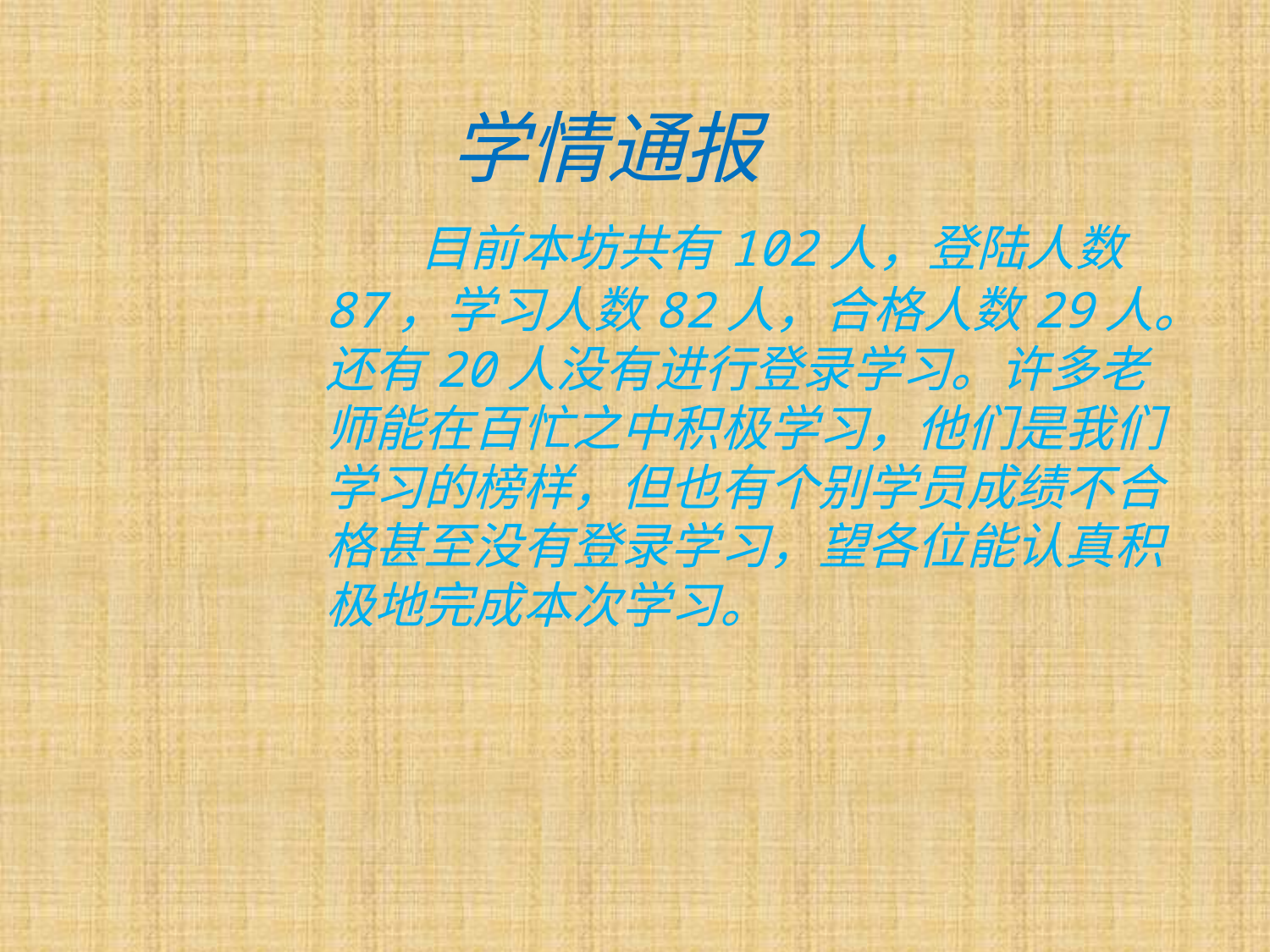

# 学情通报
         目前本坊共有102人，登陆人数87，学习人数82人，合格人数29人。还有20人没有进行登录学习。许多老师能在百忙之中积极学习，他们是我们学习的榜样，但也有个别学员成绩不合格甚至没有登录学习，望各位能认真积极地完成本次学习。